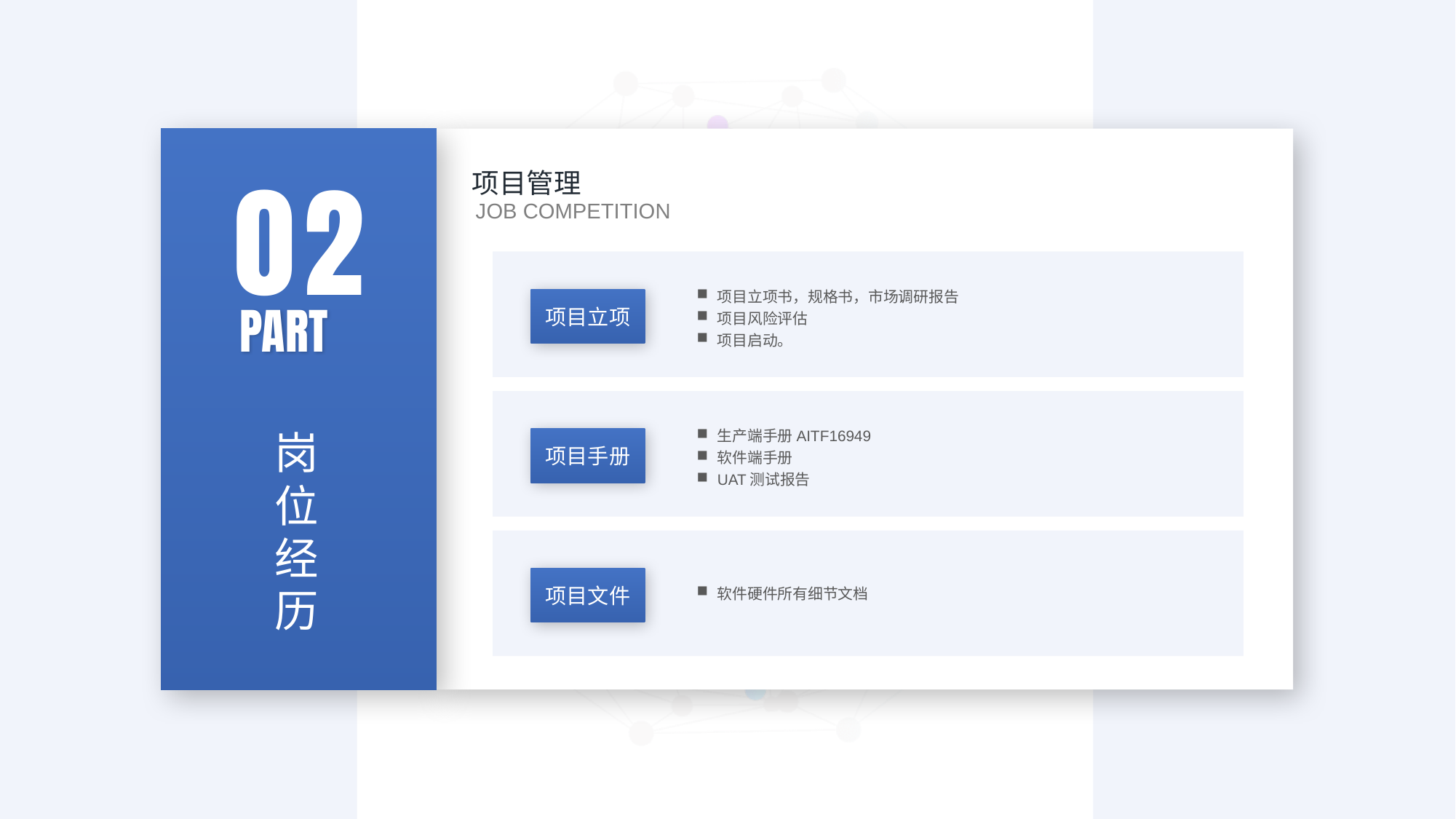

项目管理
JOB COMPETITION

项目立项书，规格书，市场调研报告
项目风险评估
项目启动。
项目立项

生产端手册AITF16949
软件端手册
UAT测试报告
项目手册

软件硬件所有细节文档
项目文件